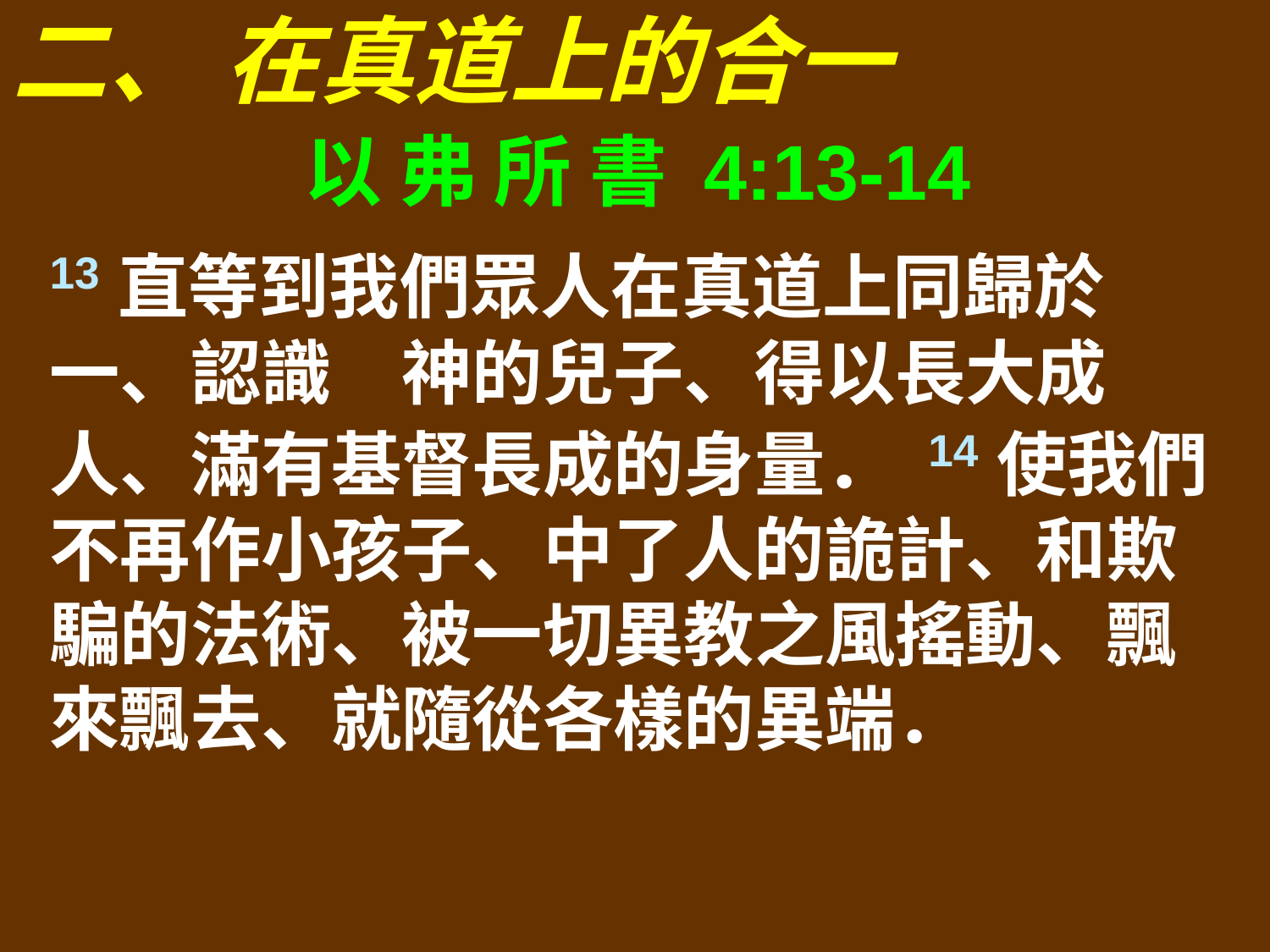

二、 在真道上的合一
以 弗 所 書 4:13-14
13直等到我們眾人在真道上同歸於一、認識　神的兒子、得以長大成人、滿有基督長成的身量． 14使我們不再作小孩子、中了人的詭計、和欺騙的法術、被一切異教之風搖動、飄來飄去、就隨從各樣的異端．